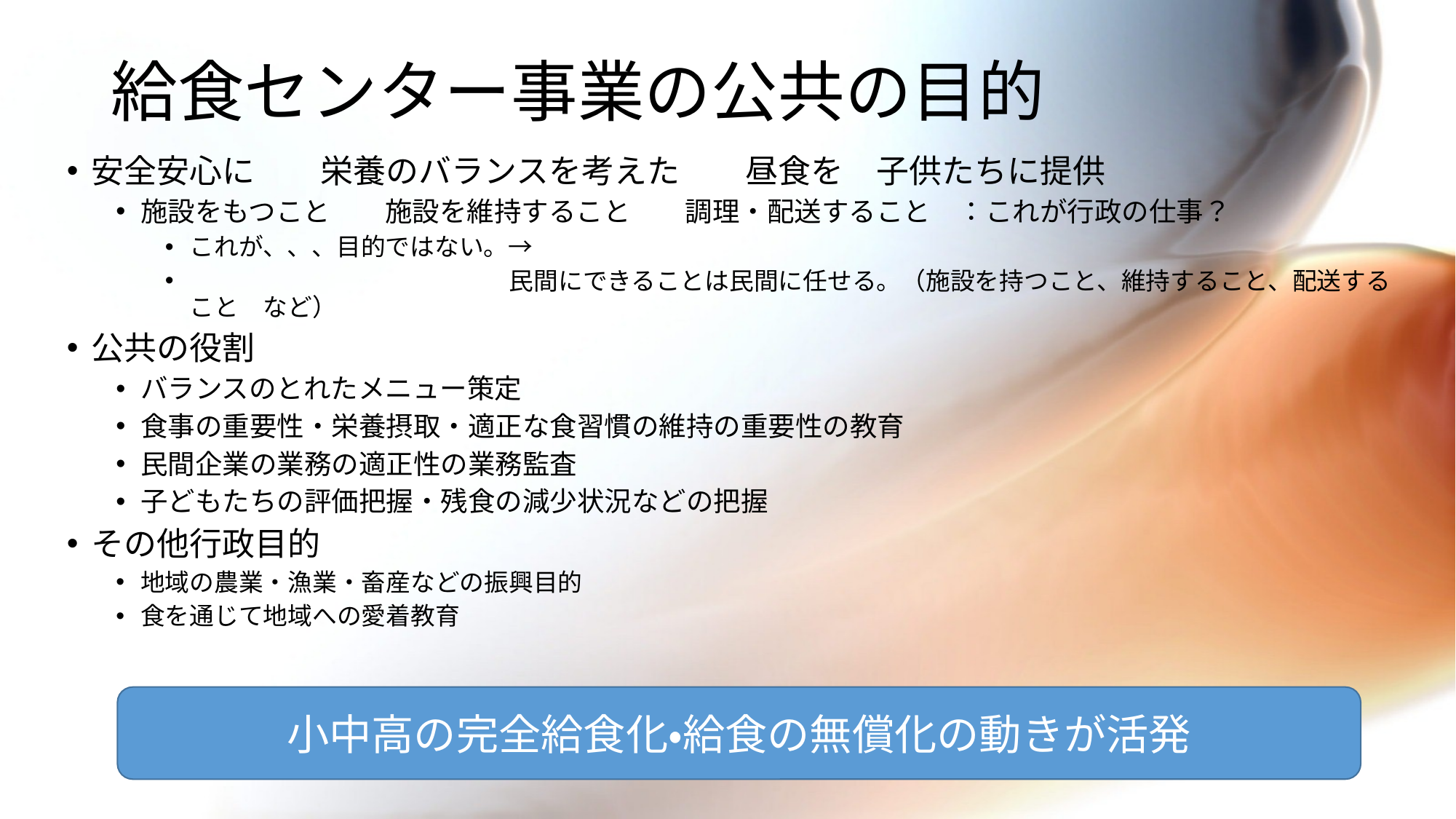

# 給食センター事業の公共の目的
安全安心に　　栄養のバランスを考えた　　昼食を　子供たちに提供
施設をもつこと　　施設を維持すること　　調理・配送すること　：これが行政の仕事？
これが、、、目的ではない。→
　　　　　　　　　　　　　民間にできることは民間に任せる。（施設を持つこと、維持すること、配送すること　など）
公共の役割
バランスのとれたメニュー策定
食事の重要性・栄養摂取・適正な食習慣の維持の重要性の教育
民間企業の業務の適正性の業務監査
子どもたちの評価把握・残食の減少状況などの把握
その他行政目的
地域の農業・漁業・畜産などの振興目的
食を通じて地域への愛着教育

小中高の完全給食化・給食の無償化の動きが活発